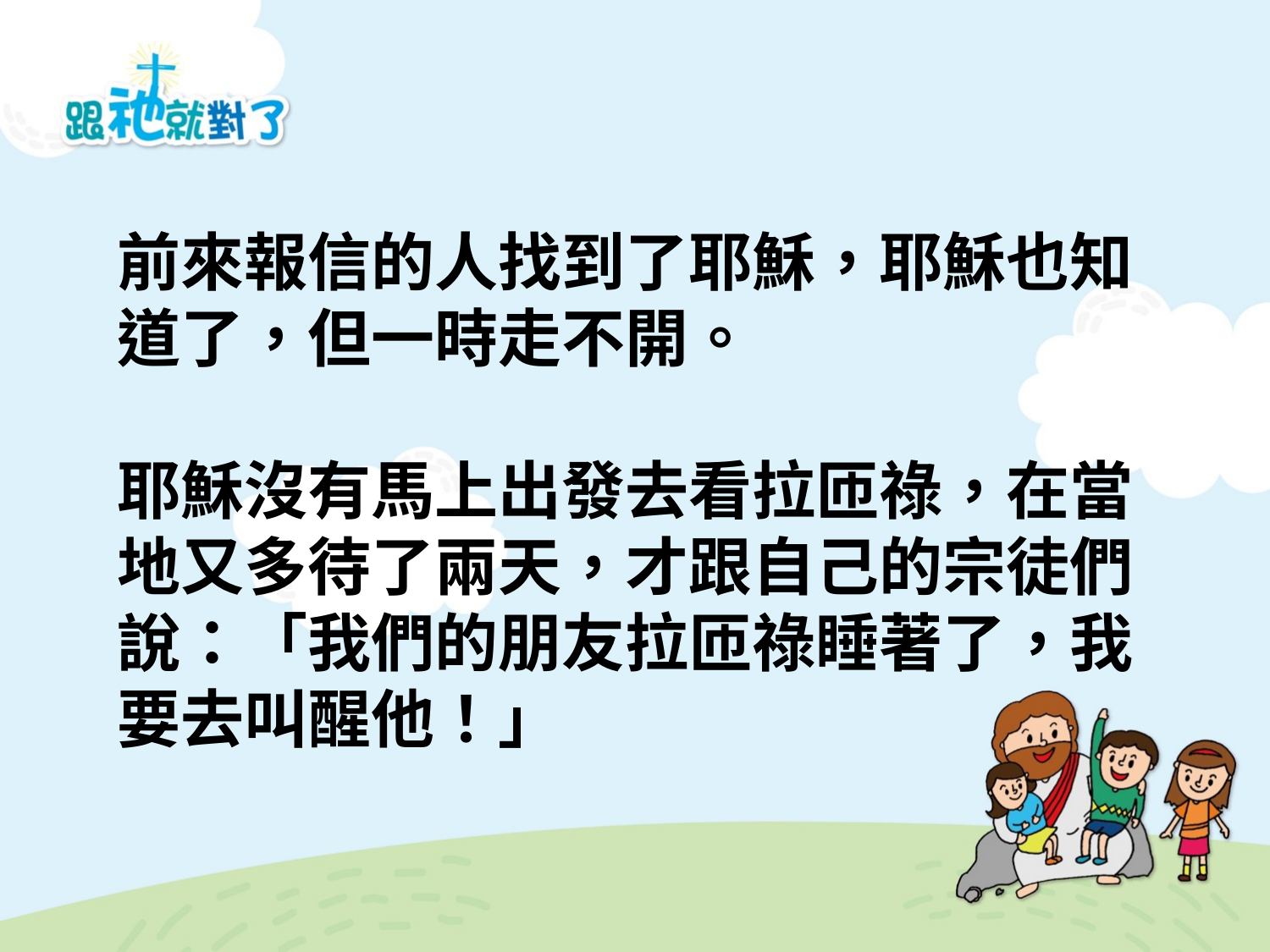

前來報信的人找到了耶穌，耶穌也知道了，但一時走不開。

耶穌沒有馬上出發去看拉匝祿，在當地又多待了兩天，才跟自己的宗徒們說：「我們的朋友拉匝祿睡著了，我要去叫醒他！」